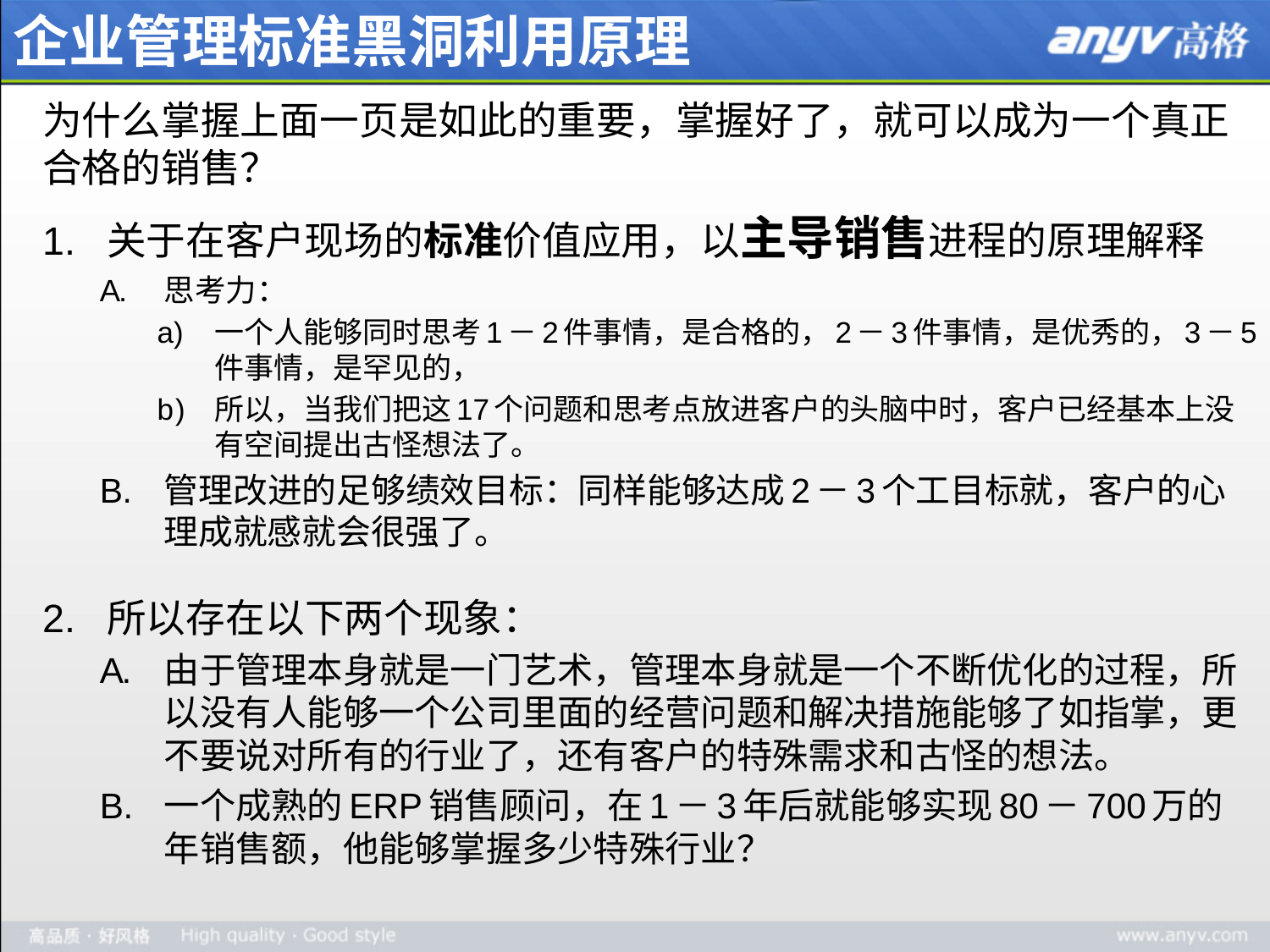

# 企业管理标准黑洞利用原理
为什么掌握上面一页是如此的重要，掌握好了，就可以成为一个真正合格的销售？

关于在客户现场的标准价值应用，以主导销售进程的原理解释
思考力：
一个人能够同时思考1－2件事情，是合格的，2－3件事情，是优秀的，3－5件事情，是罕见的，
所以，当我们把这17个问题和思考点放进客户的头脑中时，客户已经基本上没有空间提出古怪想法了。
管理改进的足够绩效目标：同样能够达成2－3个工目标就，客户的心理成就感就会很强了。

所以存在以下两个现象：
由于管理本身就是一门艺术，管理本身就是一个不断优化的过程，所以没有人能够一个公司里面的经营问题和解决措施能够了如指掌，更不要说对所有的行业了，还有客户的特殊需求和古怪的想法。
一个成熟的ERP销售顾问，在1－3年后就能够实现80－700万的年销售额，他能够掌握多少特殊行业？